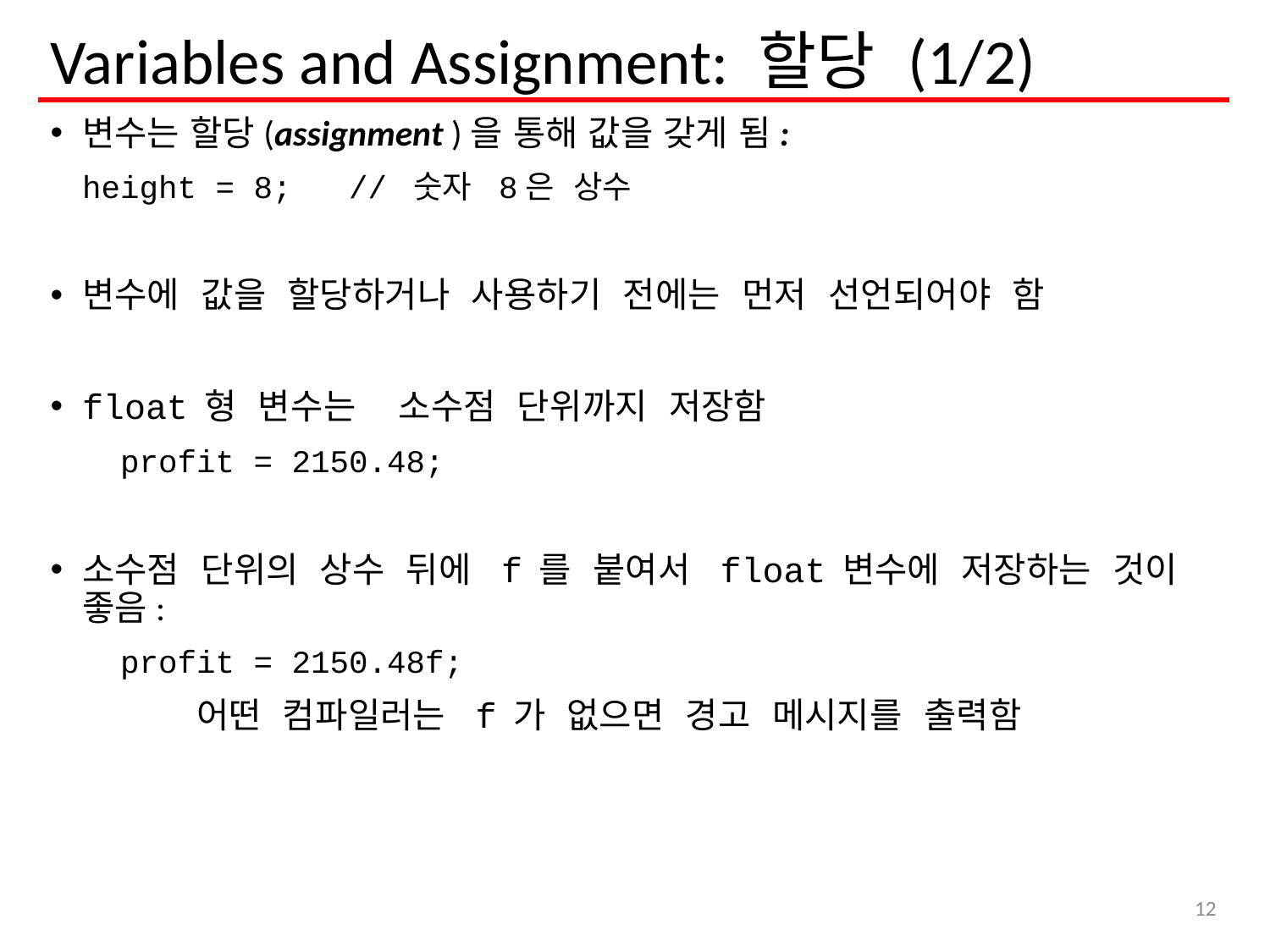

# Variables and Assignment: 할당 (1/2)
변수는 할당(assignment )을 통해 값을 갖게 됨:
	height = 8;   // 숫자 8은 상수

변수에 값을 할당하거나 사용하기 전에는 먼저 선언되어야 함

float 형 변수는  소수점 단위까지 저장함
	  profit = 2150.48;

소수점 단위의 상수 뒤에 f 를 붙여서 float 변수에 저장하는 것이 좋음:
	  profit = 2150.48f;
	     어떤 컴파일러는 f 가 없으면 경고 메시지를 출력함

12